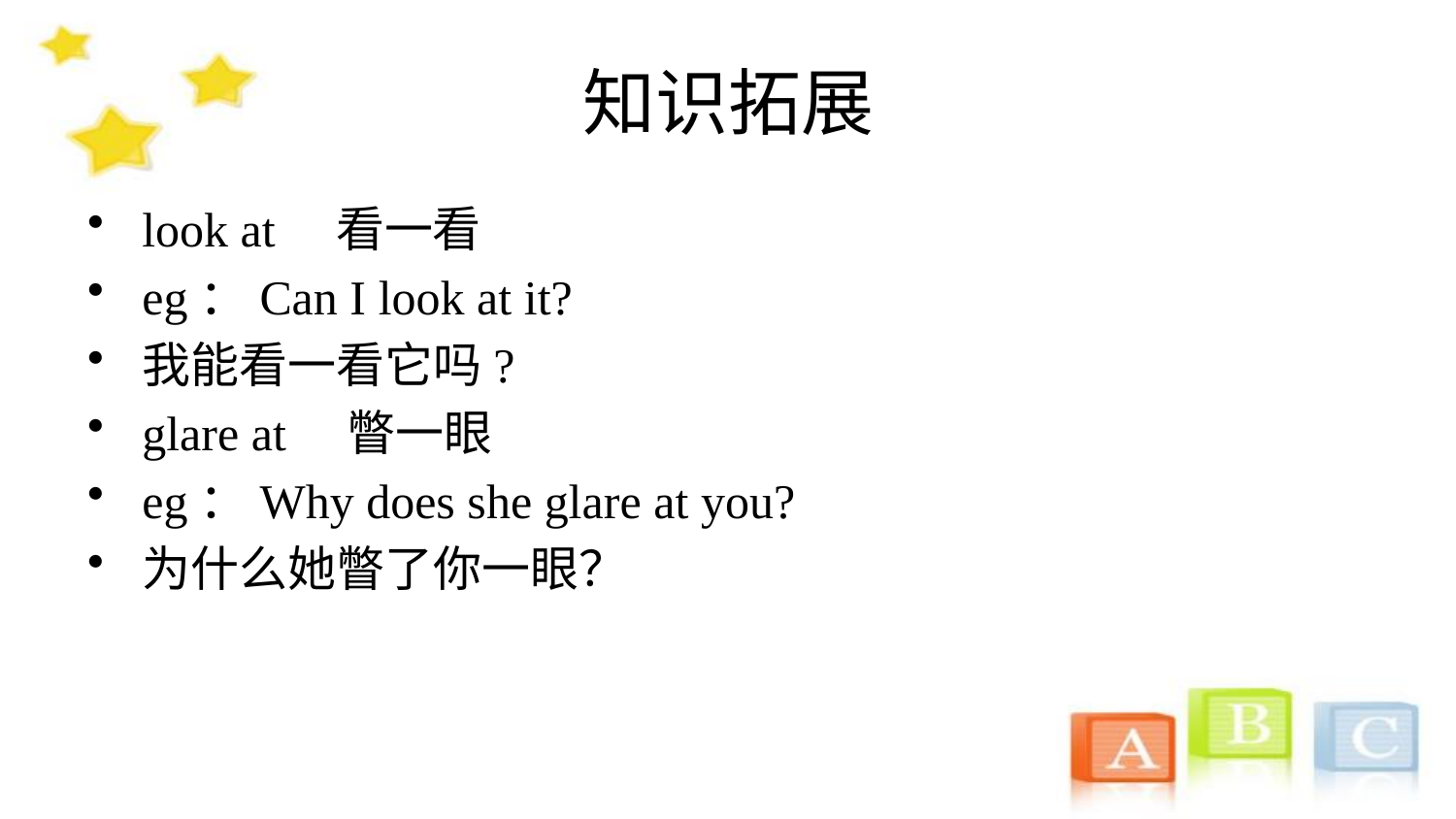

# 知识拓展
look at    看一看
eg：Can I look at it?
我能看一看它吗?
glare at    瞥一眼
eg：Why does she glare at you?
为什么她瞥了你一眼？